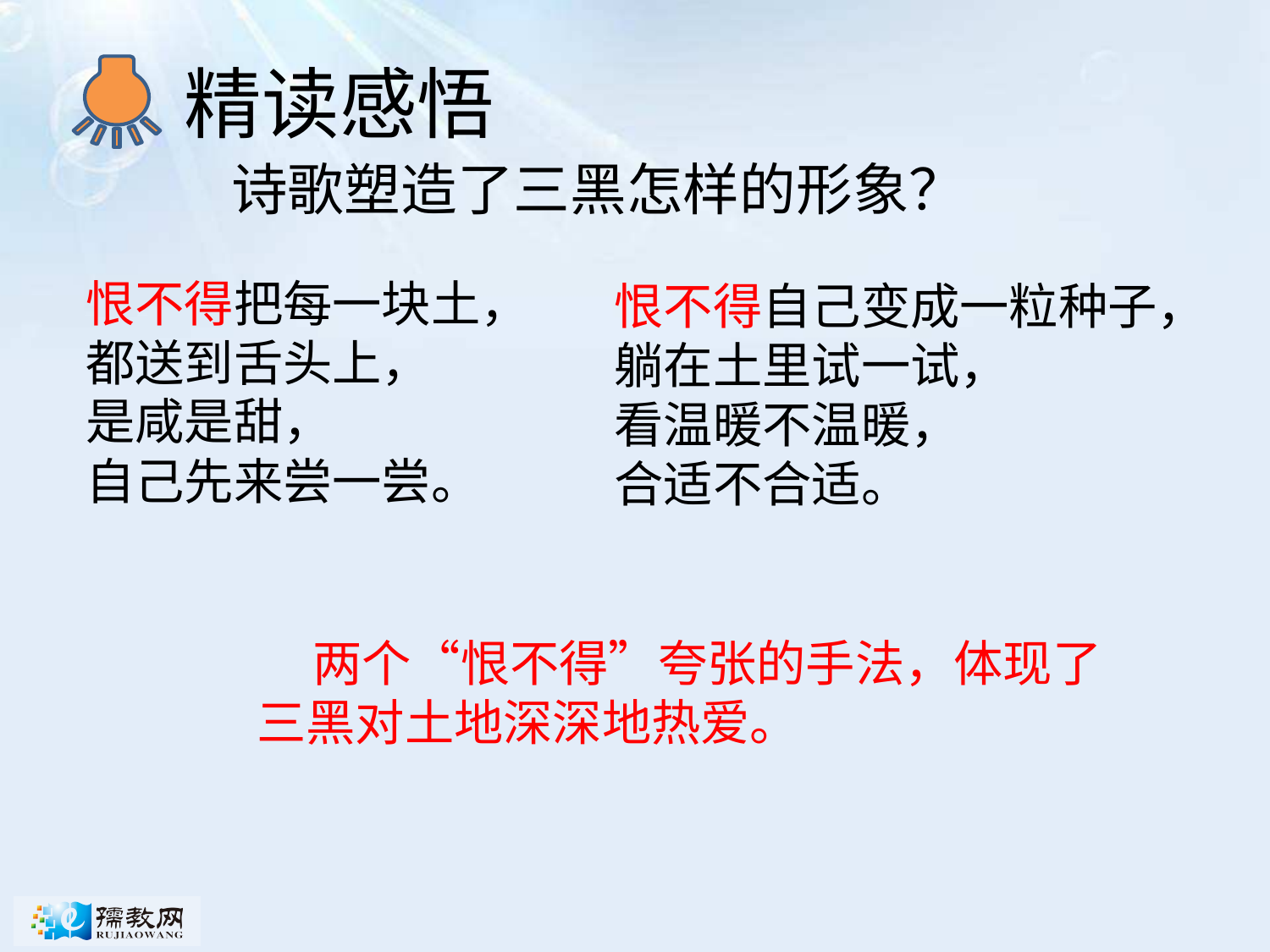

# 精读感悟

诗歌塑造了三黑怎样的形象？
恨不得把每一块土，
都送到舌头上，
是咸是甜，
自己先来尝一尝。
恨不得自己变成一粒种子，
躺在土里试一试，
看温暖不温暖，
合适不合适。
    两个“恨不得”夸张的手法，体现了三黑对土地深深地热爱。